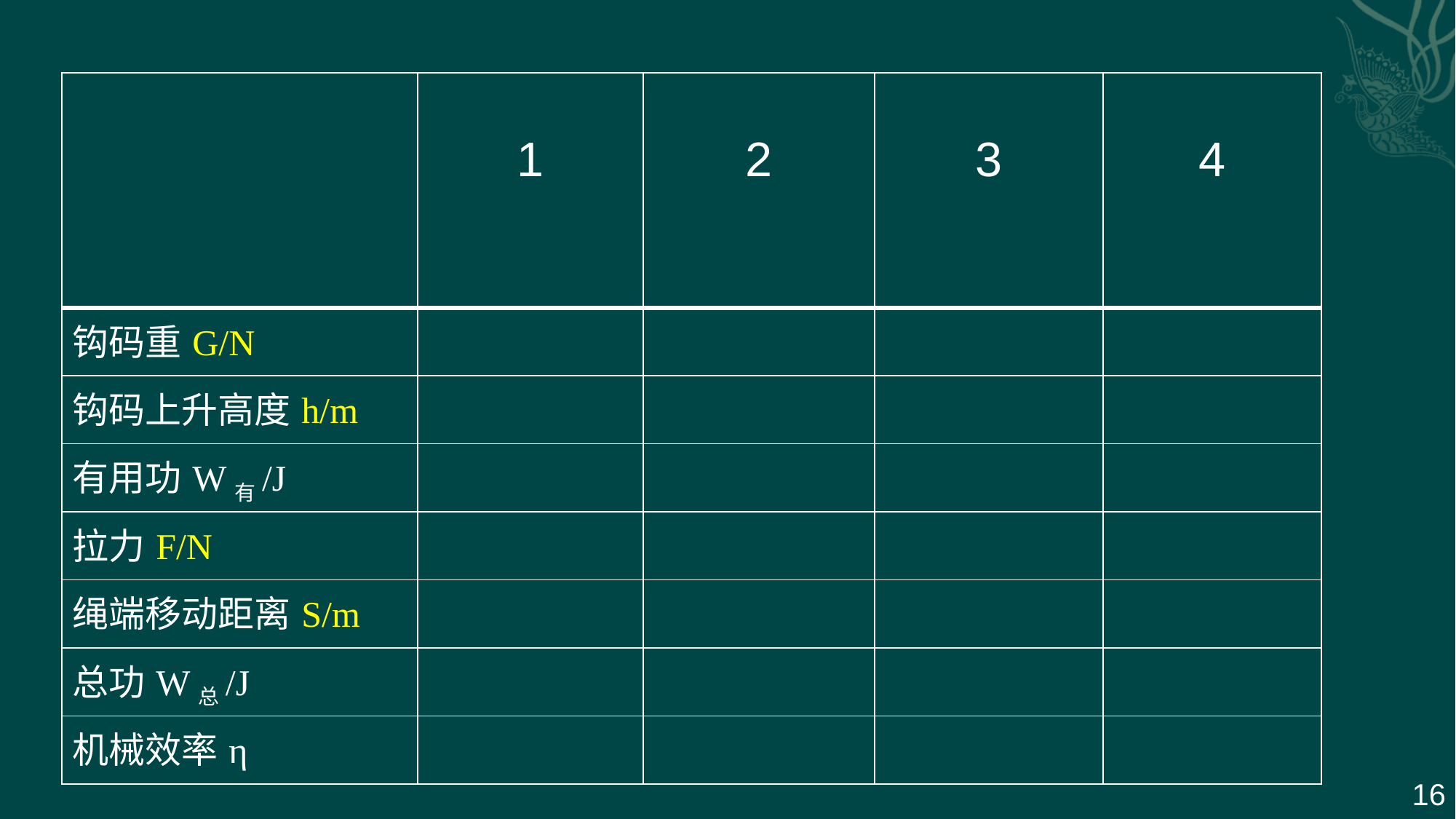

|  | 1 | 2 | 3 | 4 |
| --- | --- | --- | --- | --- |
| 钩码重G/N |  |  |  |  |
| 钩码上升高度h/m |  |  |  |  |
| 有用功W有/J |  |  |  |  |
| 拉力F/N |  |  |  |  |
| 绳端移动距离S/m |  |  |  |  |
| 总功W总/J |  |  |  |  |
| 机械效率η |  |  |  |  |
16